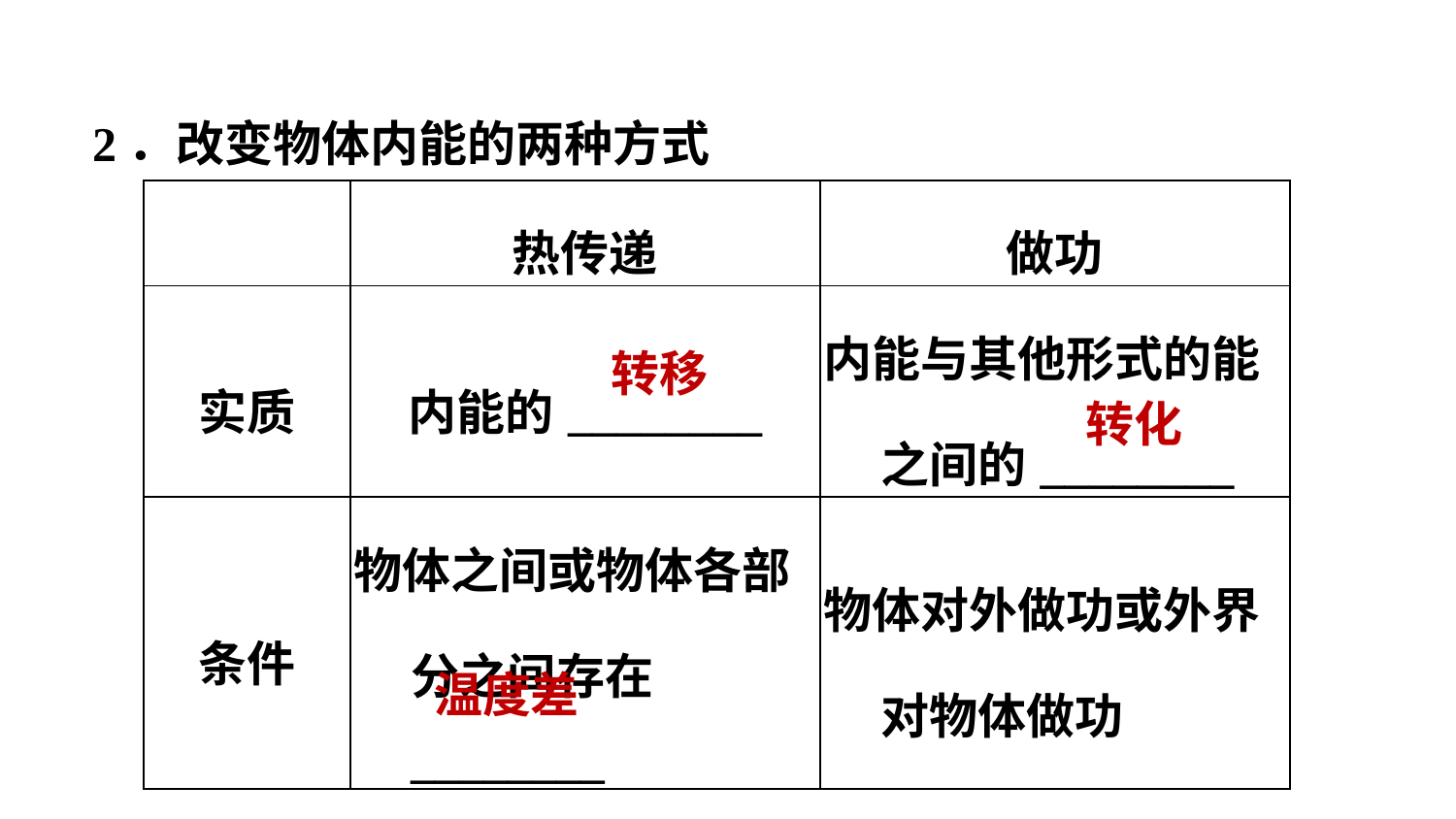

2．改变物体内能的两种方式
|  | 热传递 | 做功 |
| --- | --- | --- |
| 实质 | 内能的\_\_\_\_\_\_\_\_ | 内能与其他形式的能之间的\_\_\_\_\_\_\_\_ |
| 条件 | 物体之间或物体各部分之间存在\_\_\_\_\_\_\_\_ | 物体对外做功或外界对物体做功 |
转移
转化
温度差